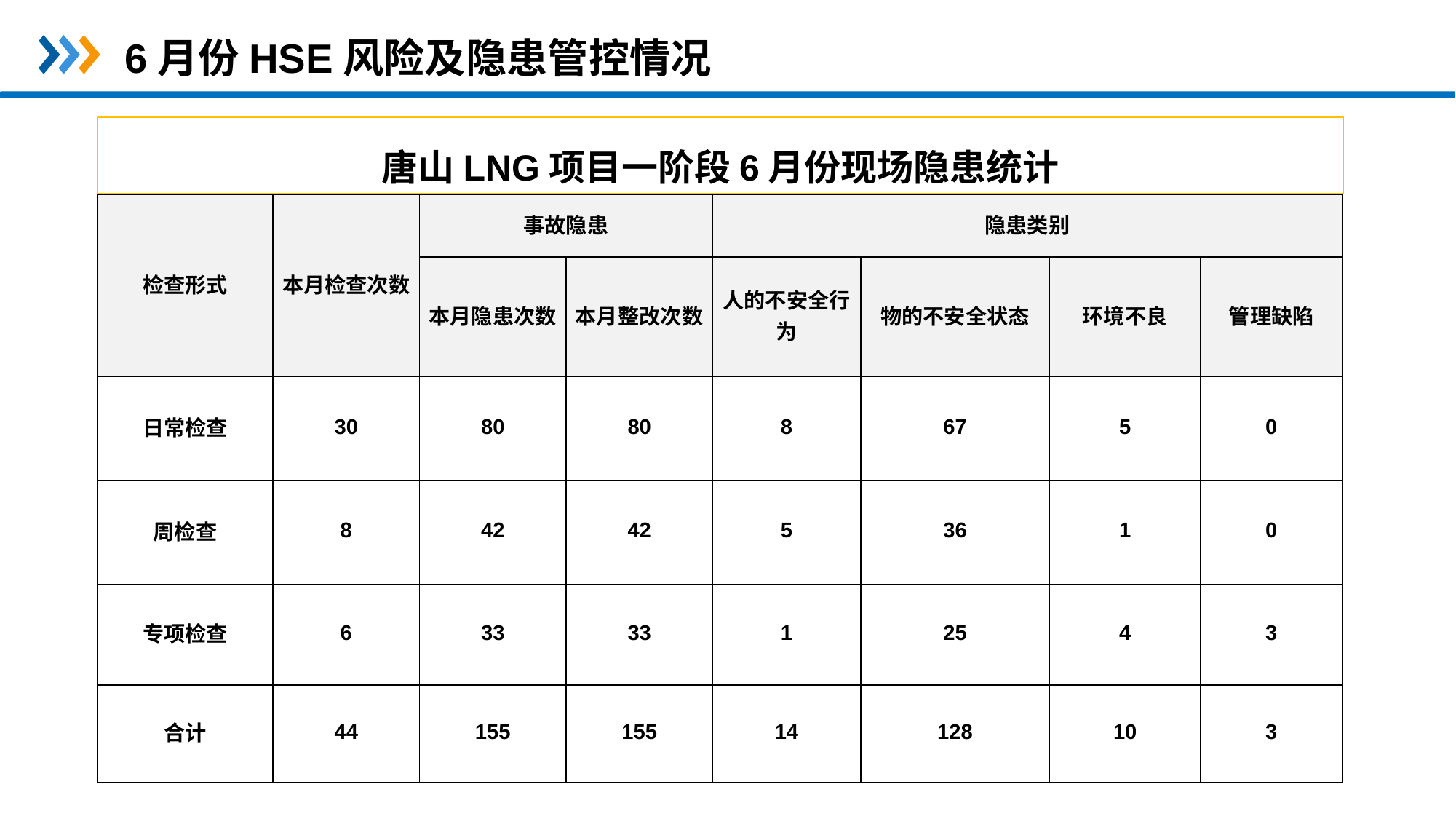

6月份HSE风险及隐患管控情况
唐山LNG项目一阶段6月份现场隐患统计
| 检查形式 | 本月检查次数 | 事故隐患 |  | 隐患类别 |  |  |  |
| --- | --- | --- | --- | --- | --- | --- | --- |
|  |  | 本月隐患次数 | 本月整改次数 | 人的不安全行为 | 物的不安全状态 | 环境不良 | 管理缺陷 |
| 日常检查 | 30 | 80 | 80 | 8 | 67 | 5 | 0 |
| 周检查 | 8 | 42 | 42 | 5 | 36 | 1 | 0 |
| 专项检查 | 6 | 33 | 33 | 1 | 25 | 4 | 3 |
| 合计 | 44 | 155 | 155 | 14 | 128 | 10 | 3 |